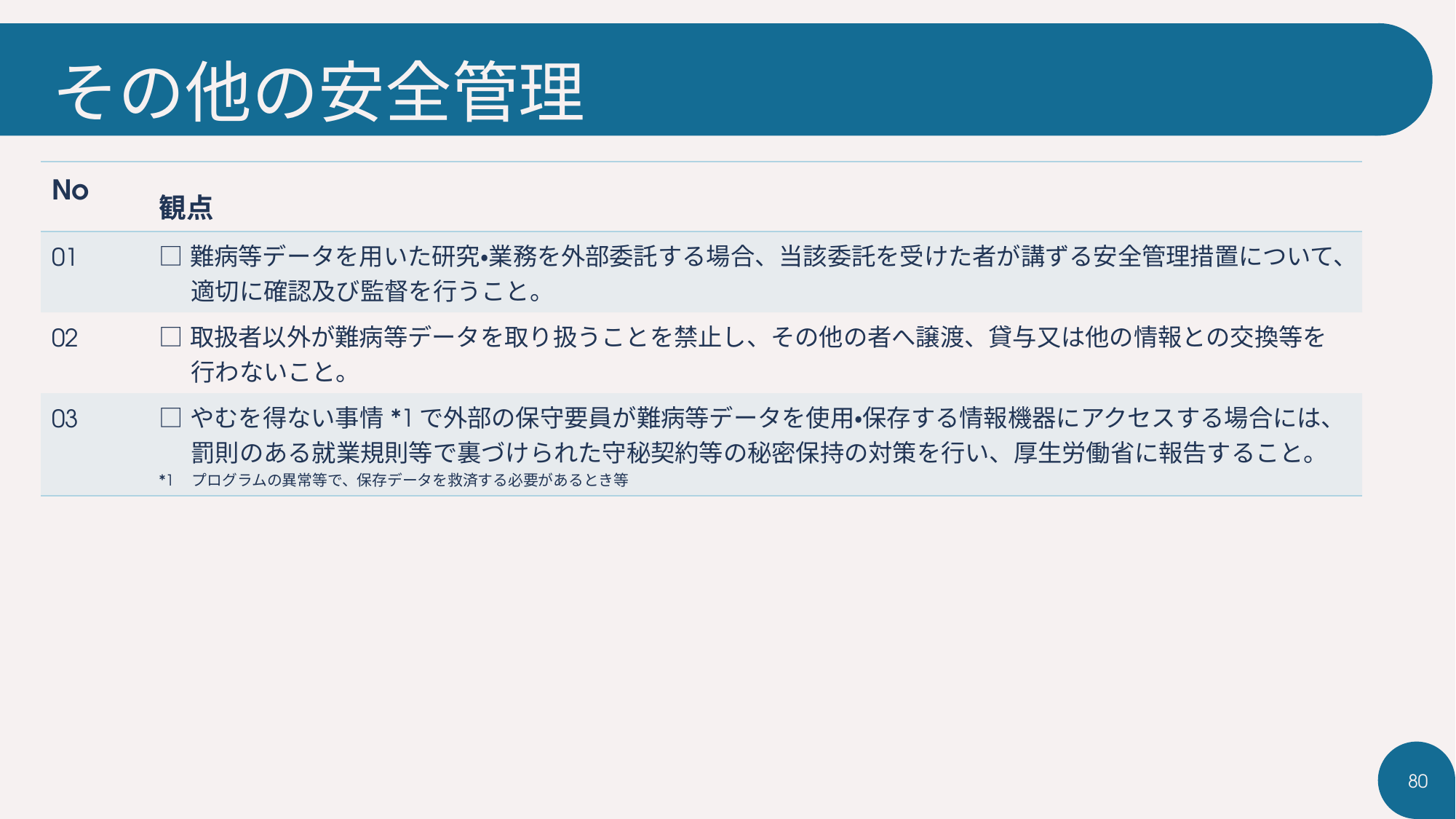

# その他の安全管理
| No | 観点 |
| --- | --- |
| 01 | □難病等データを用いた研究・業務を外部委託する場合、当該委託を受けた者が講ずる安全管理措置について、適切に確認及び監督を行うこと。 |
| 02 | □取扱者以外が難病等データを取り扱うことを禁止し、その他の者へ譲渡、貸与又は他の情報との交換等を行わないこと。 |
| 03 | □やむを得ない事情\*1で外部の保守要員が難病等データを使用・保存する情報機器にアクセスする場合には、罰則のある就業規則等で裏づけられた守秘契約等の秘密保持の対策を行い、厚生労働省に報告すること。 \*1　プログラムの異常等で、保存データを救済する必要があるとき等 |
80